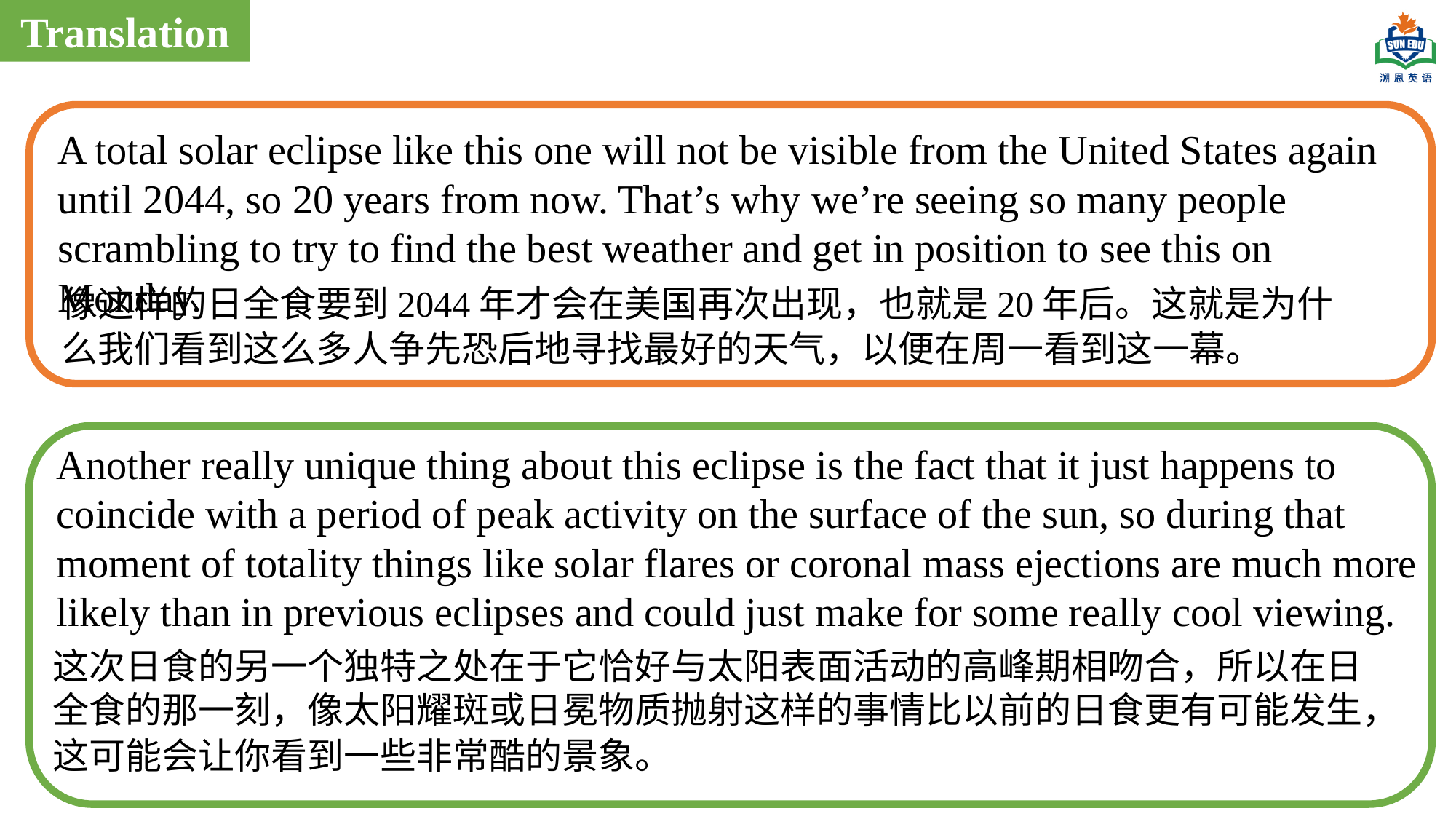

Translation

A total solar eclipse like this one will not be visible from the United States again until 2044, so 20 years from now. That’s why we’re seeing so many people scrambling to try to find the best weather and get in position to see this on Monday.
像这样的日全食要到2044年才会在美国再次出现，也就是20年后。这就是为什么我们看到这么多人争先恐后地寻找最好的天气，以便在周一看到这一幕。

Another really unique thing about this eclipse is the fact that it just happens to coincide with a period of peak activity on the surface of the sun, so during that moment of totality things like solar flares or coronal mass ejections are much more likely than in previous eclipses and could just make for some really cool viewing.
这次日食的另一个独特之处在于它恰好与太阳表面活动的高峰期相吻合，所以在日全食的那一刻，像太阳耀斑或日冕物质抛射这样的事情比以前的日食更有可能发生，这可能会让你看到一些非常酷的景象。